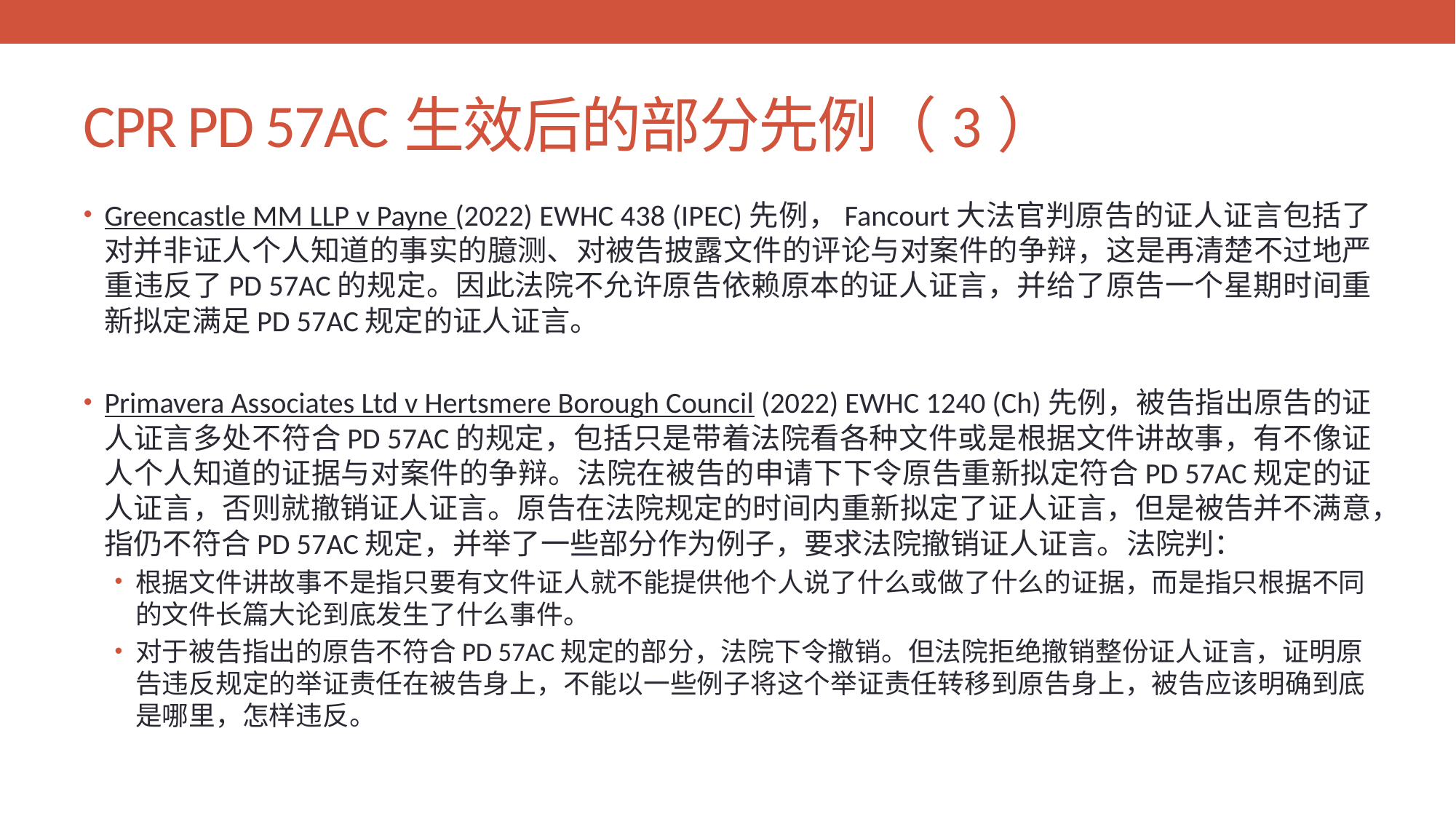

# CPR PD 57AC生效后的部分先例（3）
Greencastle MM LLP v Payne (2022) EWHC 438 (IPEC)先例，Fancourt大法官判原告的证人证言包括了对并非证人个人知道的事实的臆测、对被告披露文件的评论与对案件的争辩，这是再清楚不过地严重违反了PD 57AC的规定。因此法院不允许原告依赖原本的证人证言，并给了原告一个星期时间重新拟定满足PD 57AC规定的证人证言。

Primavera Associates Ltd v Hertsmere Borough Council (2022) EWHC 1240 (Ch)先例，被告指出原告的证人证言多处不符合PD 57AC的规定，包括只是带着法院看各种文件或是根据文件讲故事，有不像证人个人知道的证据与对案件的争辩。法院在被告的申请下下令原告重新拟定符合PD 57AC规定的证人证言，否则就撤销证人证言。原告在法院规定的时间内重新拟定了证人证言，但是被告并不满意，指仍不符合PD 57AC规定，并举了一些部分作为例子，要求法院撤销证人证言。法院判：
根据文件讲故事不是指只要有文件证人就不能提供他个人说了什么或做了什么的证据，而是指只根据不同的文件长篇大论到底发生了什么事件。
对于被告指出的原告不符合PD 57AC规定的部分，法院下令撤销。但法院拒绝撤销整份证人证言，证明原告违反规定的举证责任在被告身上，不能以一些例子将这个举证责任转移到原告身上，被告应该明确到底是哪里，怎样违反。